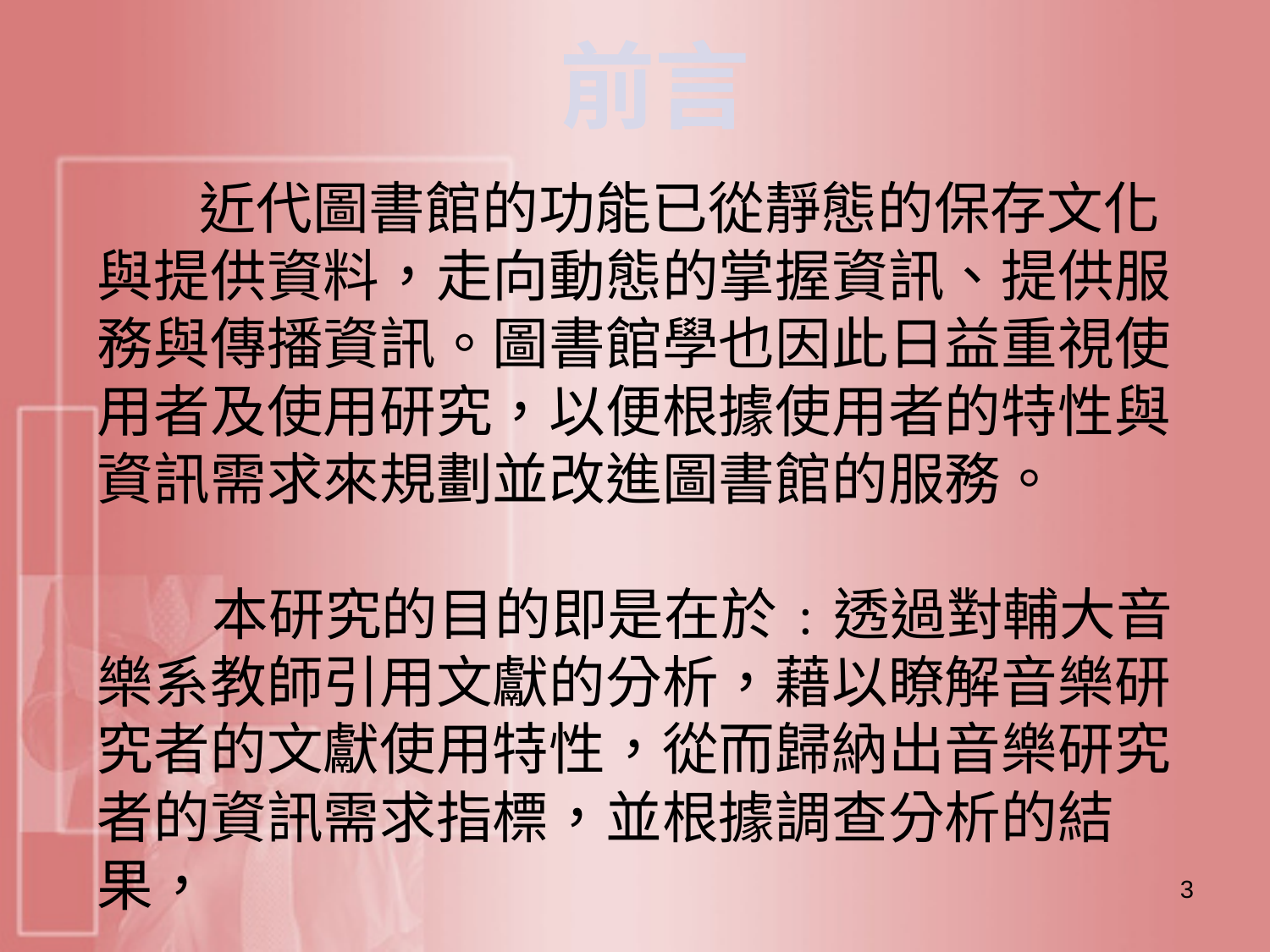

前言
       近代圖書館的功能已從靜態的保存文化與提供資料，走向動態的掌握資訊、提供服務與傳播資訊。圖書館學也因此日益重視使用者及使用研究，以便根據使用者的特性與資訊需求來規劃並改進圖書館的服務。

        本研究的目的即是在於﹕透過對輔大音樂系教師引用文獻的分析，藉以瞭解音樂研究者的文獻使用特性，從而歸納出音樂研究者的資訊需求指標，並根據調查分析的結果，
3